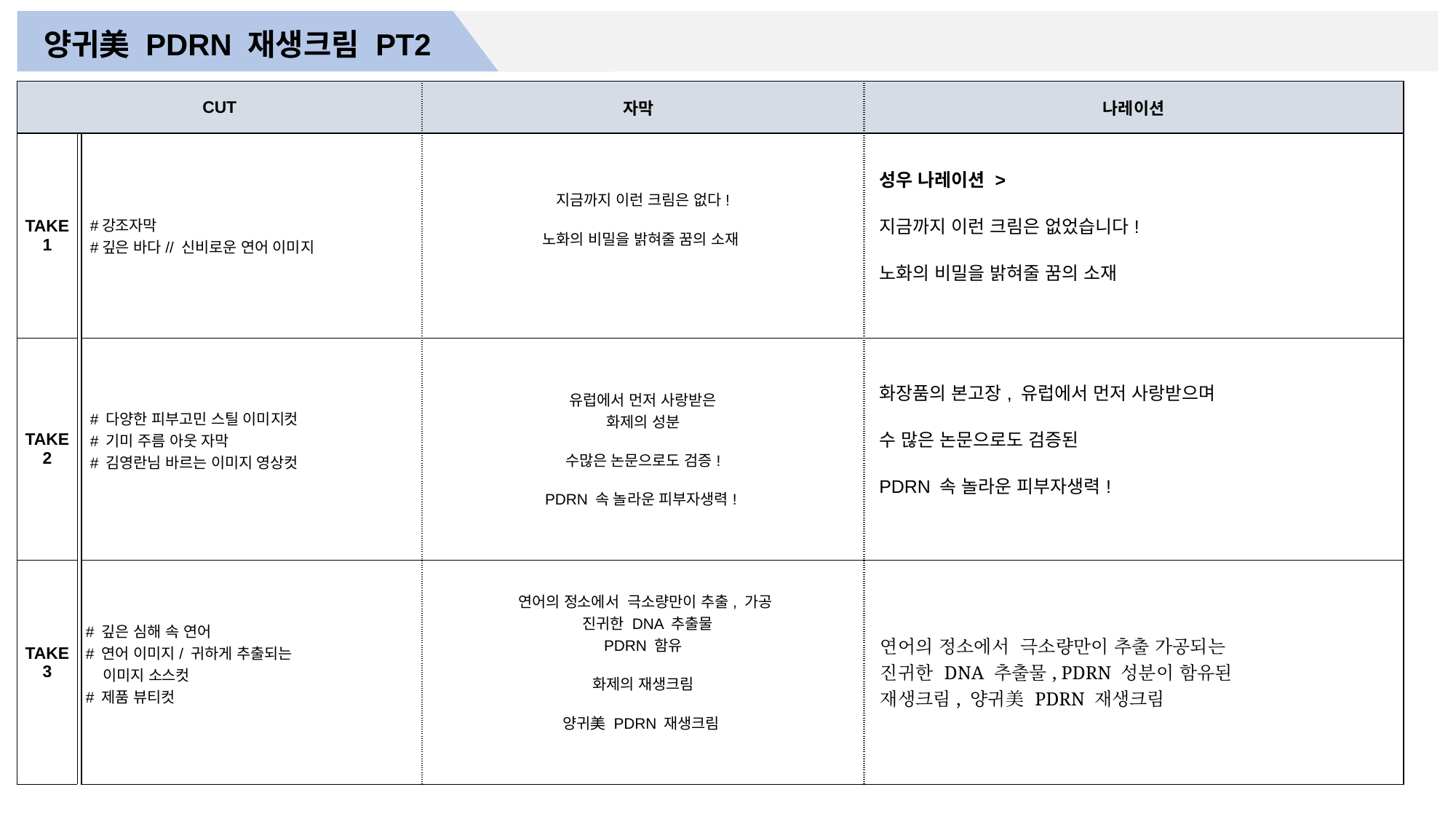

양귀美 PDRN 재생크림 PT2

| CUT |  |  | 자막 | 나레이션 |
| --- | --- | --- | --- | --- |
| TAKE 1 |  | #강조자막 #깊은 바다// 신비로운 연어 이미지 | 지금까지 이런 크림은 없다! 노화의 비밀을 밝혀줄 꿈의 소재 | 성우 나레이션 > 지금까지 이런 크림은 없었습니다! 노화의 비밀을 밝혀줄 꿈의 소재 |
| TAKE 2 |  | # 다양한 피부고민 스틸 이미지컷 # 기미 주름 아웃 자막 # 김영란님 바르는 이미지 영상컷 | 유럽에서 먼저 사랑받은 화제의 성분 수많은 논문으로도 검증! PDRN 속 놀라운 피부자생력! | 화장품의 본고장, 유럽에서 먼저 사랑받으며 수 많은 논문으로도 검증된 PDRN 속 놀라운 피부자생력! |
| TAKE 3 |  | # 깊은 심해 속 연어 # 연어 이미지/ 귀하게 추출되는 이미지 소스컷 # 제품 뷰티컷 | 연어의 정소에서 극소량만이 추출, 가공 진귀한 DNA 추출물 PDRN 함유 화제의 재생크림 양귀美 PDRN 재생크림 | 연어의 정소에서 극소량만이 추출 가공되는 진귀한 DNA 추출물, PDRN 성분이 함유된 재생크림, 양귀美 PDRN 재생크림 |